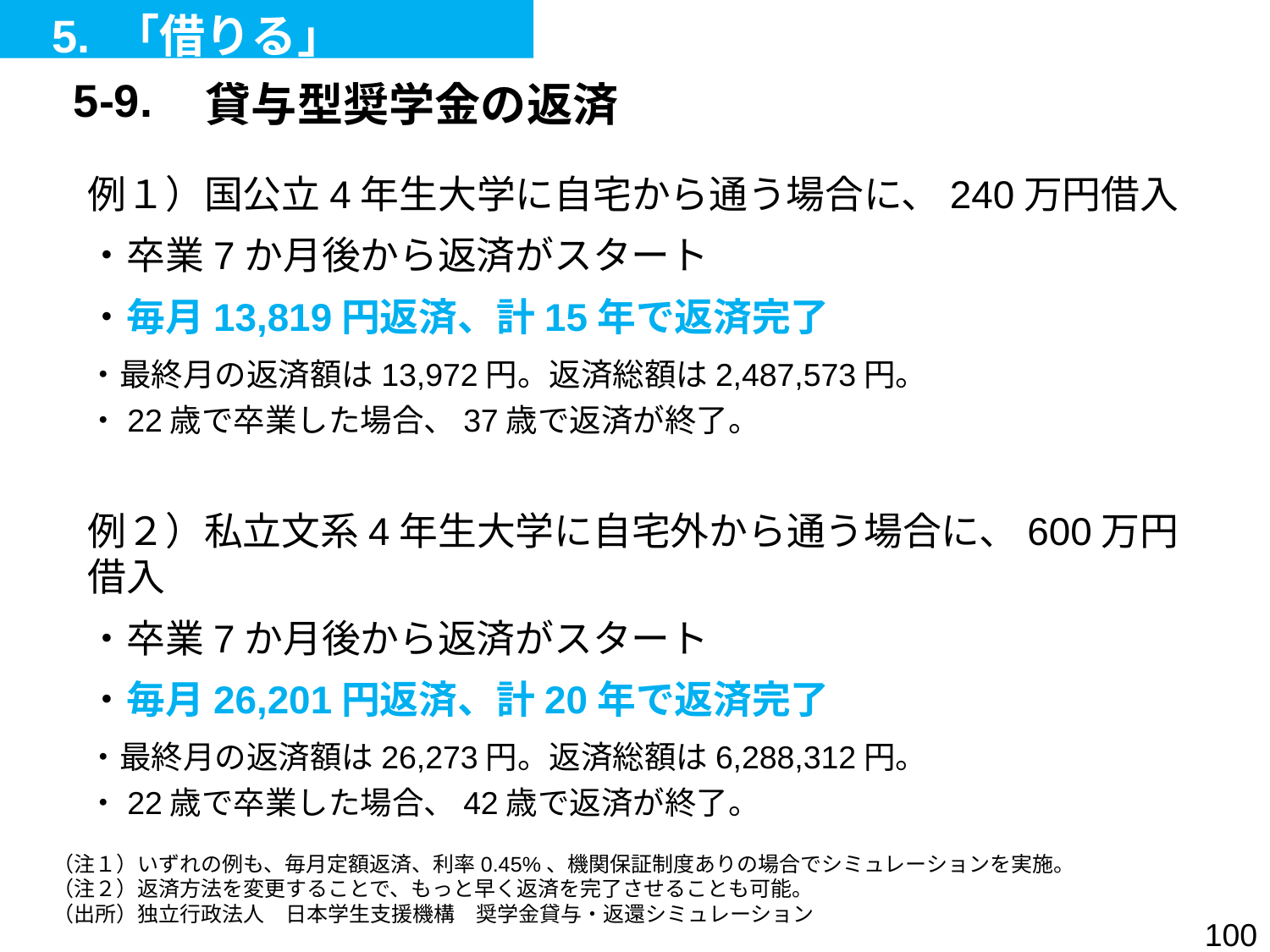

5. 「借りる」
| 5-9. | 貸与型奨学金の返済 |
| --- | --- |
例１）国公立4年生大学に自宅から通う場合に、240万円借入
・卒業7か月後から返済がスタート
・毎月13,819円返済、計15年で返済完了
・最終月の返済額は13,972円。返済総額は2,487,573円。
・22歳で卒業した場合、37歳で返済が終了。

例２）私立文系4年生大学に自宅外から通う場合に、600万円借入
・卒業7か月後から返済がスタート
・毎月26,201円返済、計20年で返済完了
・最終月の返済額は26,273円。返済総額は6,288,312円。
・22歳で卒業した場合、42歳で返済が終了。

（注１）いずれの例も、毎月定額返済、利率0.45%、機関保証制度ありの場合でシミュレーションを実施。
（注２）返済方法を変更することで、もっと早く返済を完了させることも可能。
（出所）独立行政法人　日本学生支援機構　奨学金貸与・返還シミュレーション
100